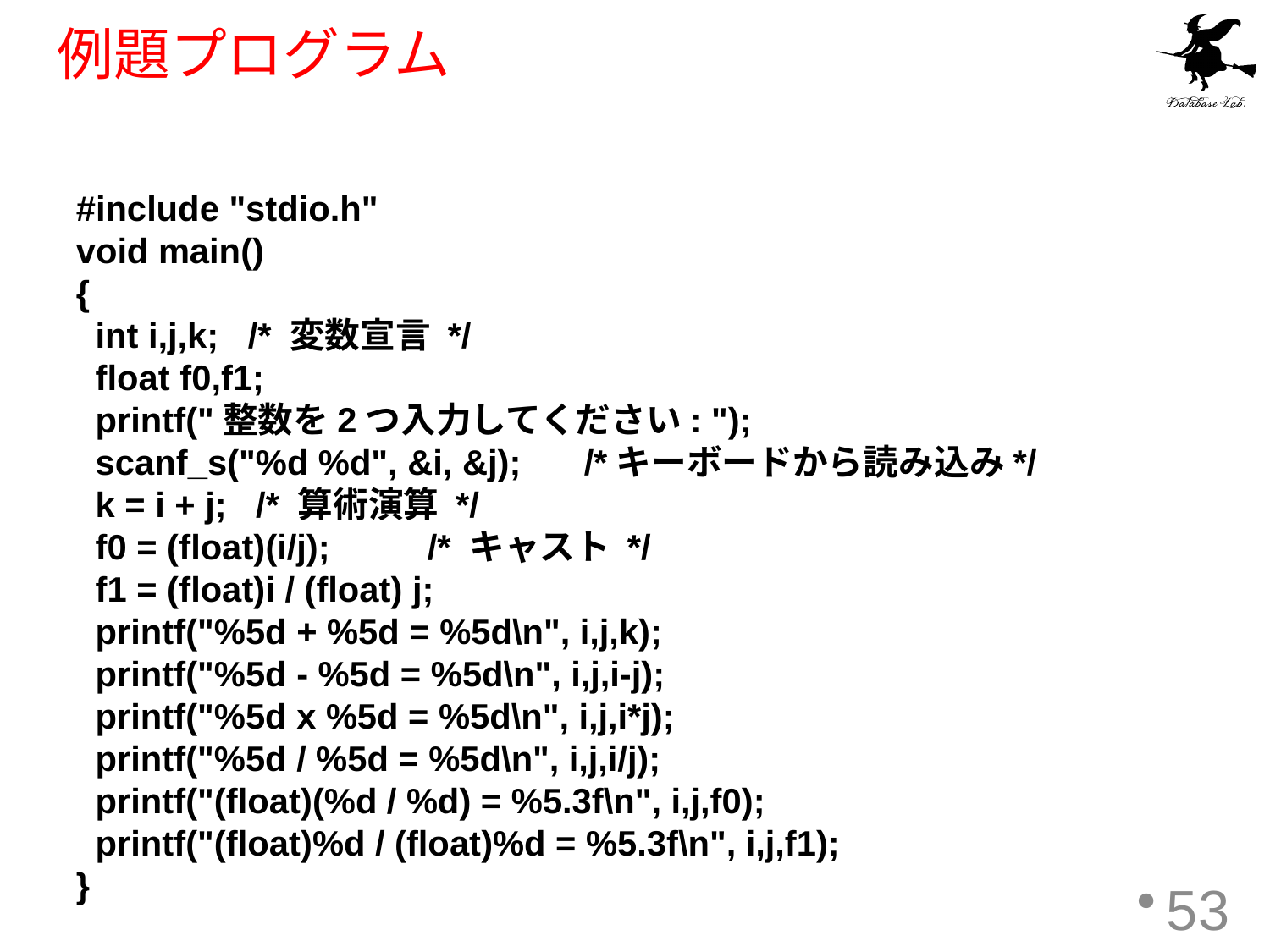

# 例題プログラム
#include "stdio.h"
void main()
{
  int i,j,k;   /* 変数宣言 */
  float f0,f1;
  printf("整数を2つ入力してください: ");
  scanf_s("%d %d", &i, &j);	/*キーボードから読み込み*/
  k = i + j;   /* 算術演算 */
  f0 = (float)(i/j);          /* キャスト */
  f1 = (float)i / (float) j;
  printf("%5d + %5d = %5d\n", i,j,k);
  printf("%5d - %5d = %5d\n", i,j,i-j);
  printf("%5d x %5d = %5d\n", i,j,i*j);
  printf("%5d / %5d = %5d\n", i,j,i/j);
  printf("(float)(%d / %d) = %5.3f\n", i,j,f0);
  printf("(float)%d / (float)%d = %5.3f\n", i,j,f1);
}
53